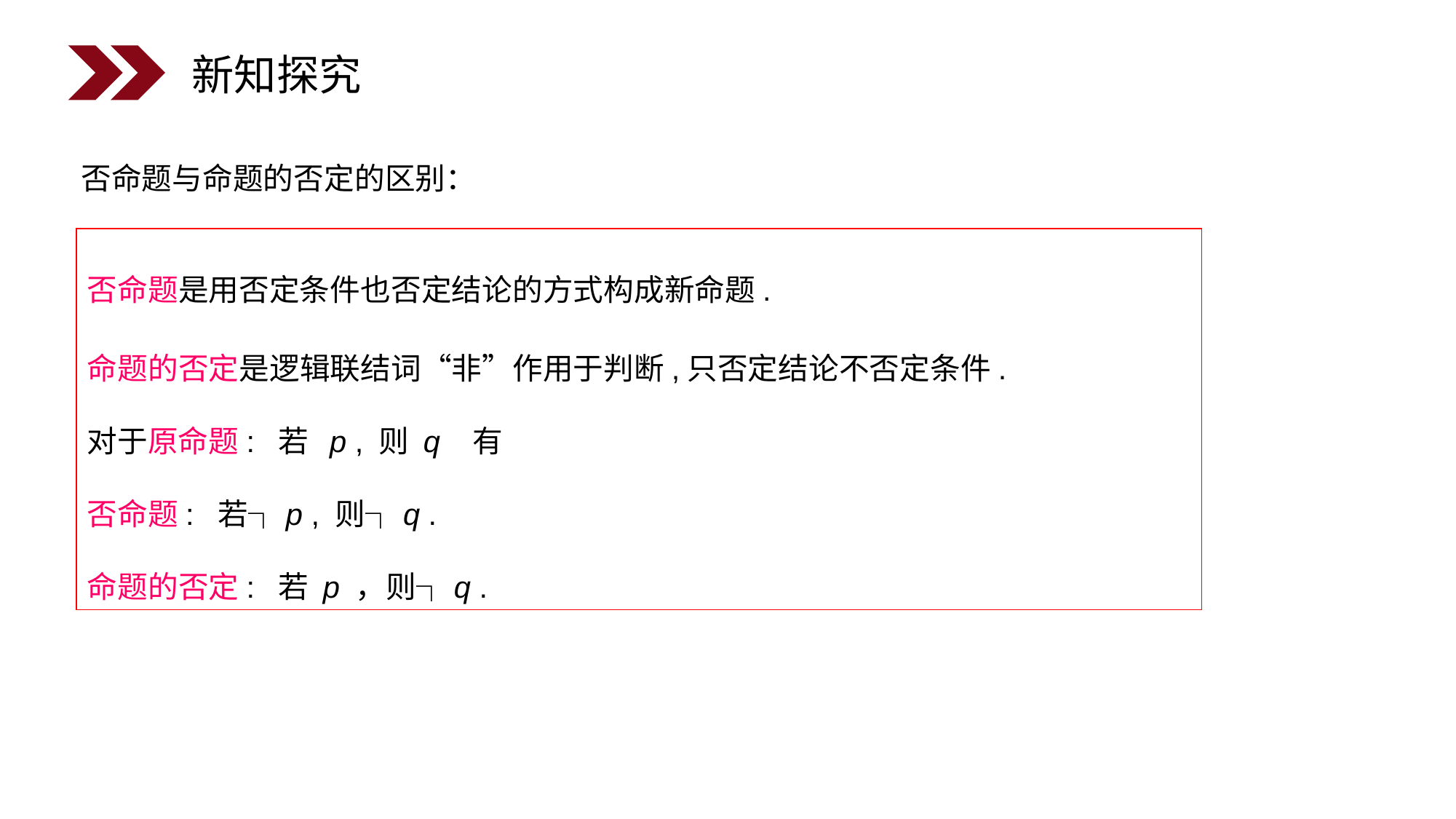

新知探究
否命题与命题的否定的区别：
否命题是用否定条件也否定结论的方式构成新命题.
命题的否定是逻辑联结词“非”作用于判断,只否定结论不否定条件.
对于原命题:  若  p , 则 q   有
否命题:  若┐p , 则┐q .
命题的否定:  若 p ，则┐q .